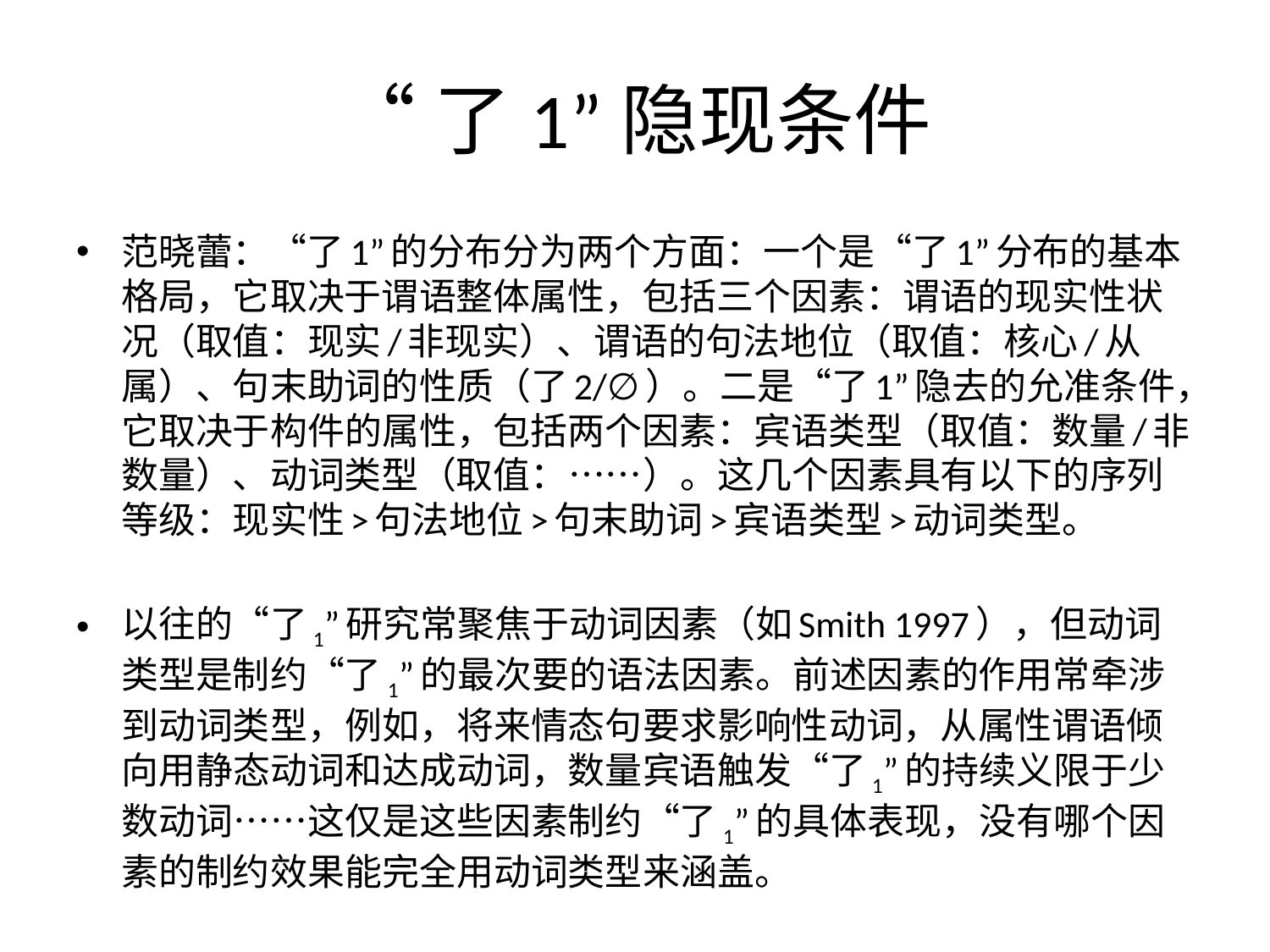

# “了1”隐现条件
范晓蕾：“了1”的分布分为两个方面：一个是“了1”分布的基本格局，它取决于谓语整体属性，包括三个因素：谓语的现实性状况（取值：现实/非现实）、谓语的句法地位（取值：核心/从属）、句末助词的性质（了2/∅）。二是“了1”隐去的允准条件，它取决于构件的属性，包括两个因素：宾语类型（取值：数量/非数量）、动词类型（取值：……）。这几个因素具有以下的序列等级：现实性>句法地位>句末助词>宾语类型>动词类型。

以往的“了1”研究常聚焦于动词因素（如Smith 1997），但动词类型是制约“了1”的最次要的语法因素。前述因素的作用常牵涉到动词类型，例如，将来情态句要求影响性动词，从属性谓语倾向用静态动词和达成动词，数量宾语触发“了1”的持续义限于少数动词……这仅是这些因素制约“了1”的具体表现，没有哪个因素的制约效果能完全用动词类型来涵盖。